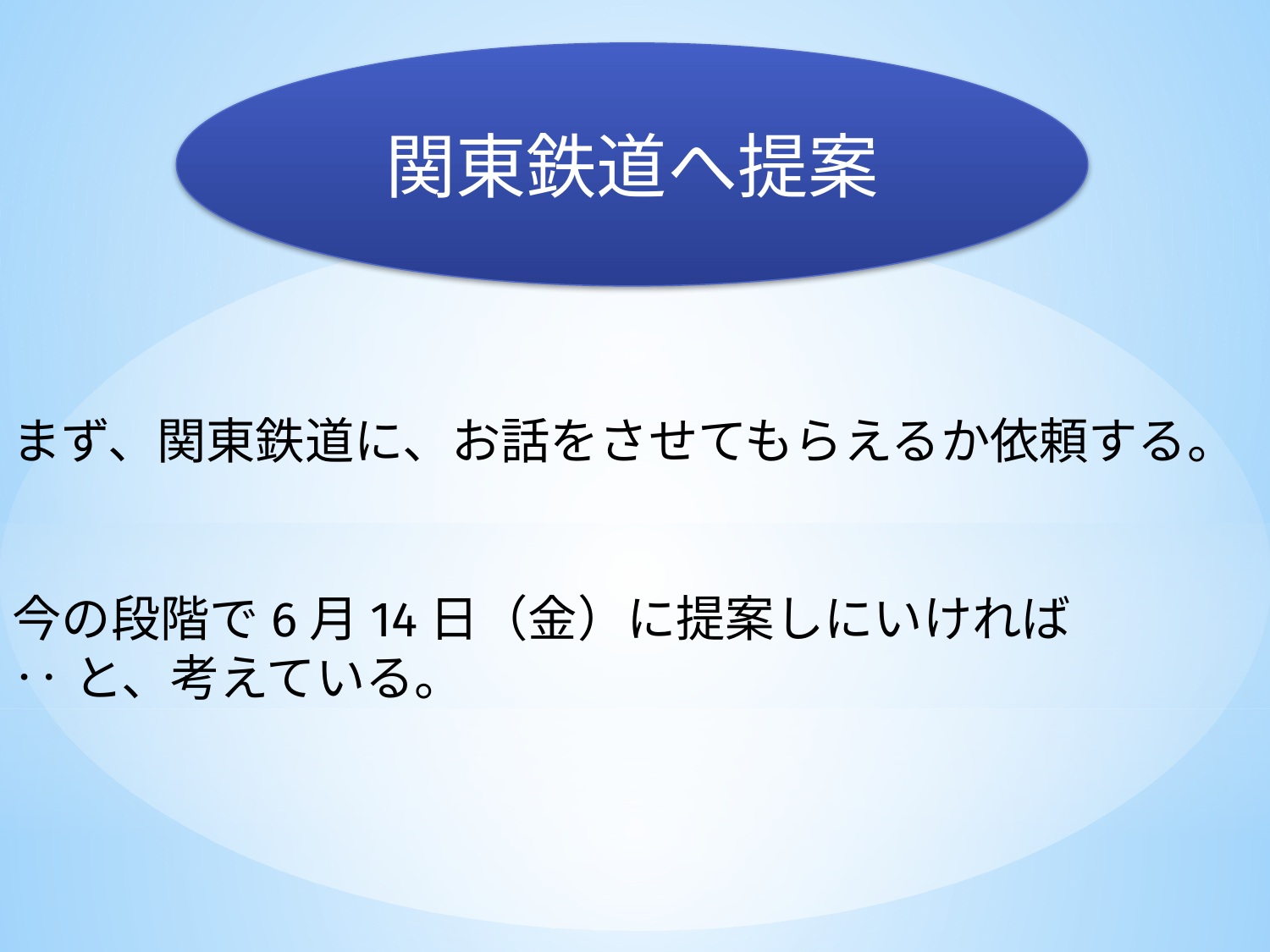

関東鉄道へ提案
まず、関東鉄道に、お話をさせてもらえるか依頼する。

今の段階で6月14日（金）に提案しにいければ
‥と、考えている。